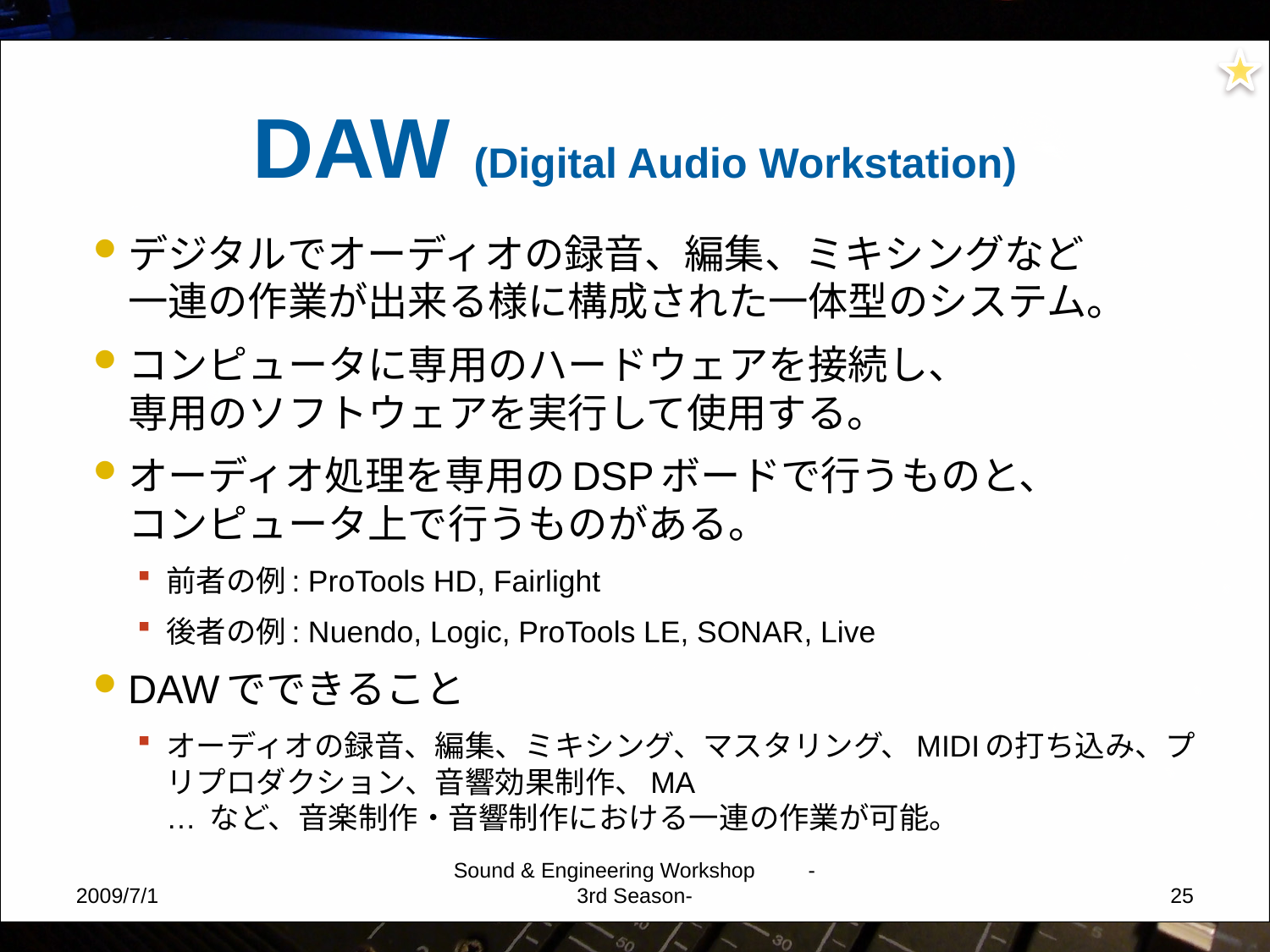

# DAW (Digital Audio Workstation)

デジタルでオーディオの録音、編集、ミキシングなど
一連の作業が出来る様に構成された一体型のシステム。
コンピュータに専用のハードウェアを接続し、
専用のソフトウェアを実行して使用する。
オーディオ処理を専用のDSPボードで行うものと、
コンピュータ上で行うものがある。
前者の例: ProTools HD, Fairlight
後者の例: Nuendo, Logic, ProTools LE, SONAR, Live
DAWでできること
オーディオの録音、編集、ミキシング、マスタリング、MIDIの打ち込み、プリプロダクション、音響効果制作、MA
… など、音楽制作・音響制作における一連の作業が可能。
2009/7/1
Sound & Engineering Workshop         -3rd Season-
25